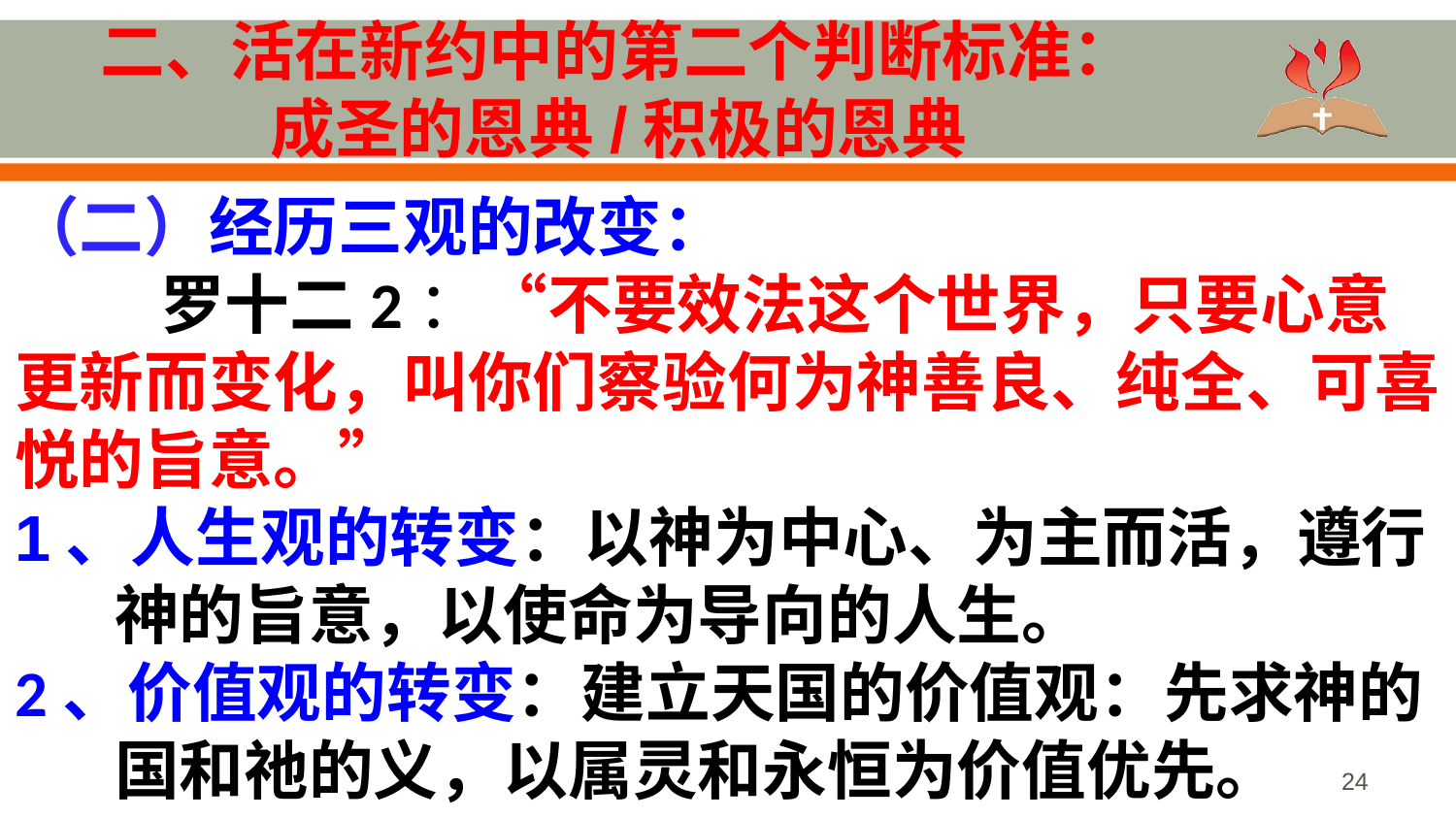

# 二、活在新约中的第二个判断标准： 成圣的恩典/积极的恩典
（二）经历三观的改变：
	罗十二2：“不要效法这个世界，只要心意更新而变化，叫你们察验何为神善良、纯全、可喜悦的旨意。”
1、人生观的转变：以神为中心、为主而活，遵行神的旨意，以使命为导向的人生。
2、价值观的转变：建立天国的价值观：先求神的国和祂的义，以属灵和永恒为价值优先。

24